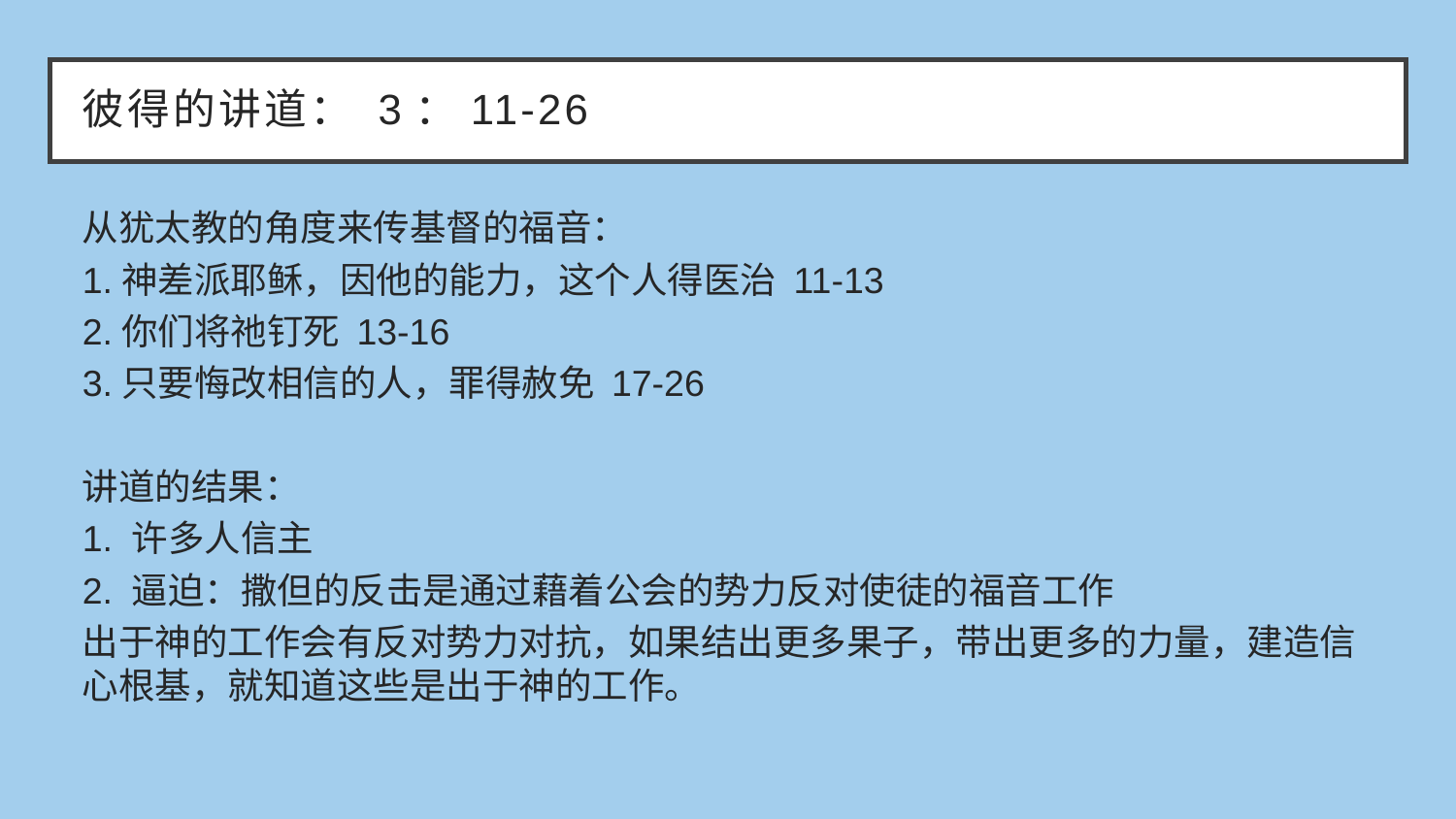

# 彼得的讲道： 3：11-26
从犹太教的角度来传基督的福音：
1.神差派耶稣，因他的能力，这个人得医治 11-13
2.你们将祂钉死 13-16
3.只要悔改相信的人，罪得赦免 17-26

讲道的结果：
1. 许多人信主
2. 逼迫：撒但的反击是通过藉着公会的势力反对使徒的福音工作
出于神的工作会有反对势力对抗，如果结出更多果子，带出更多的力量，建造信心根基，就知道这些是出于神的工作。